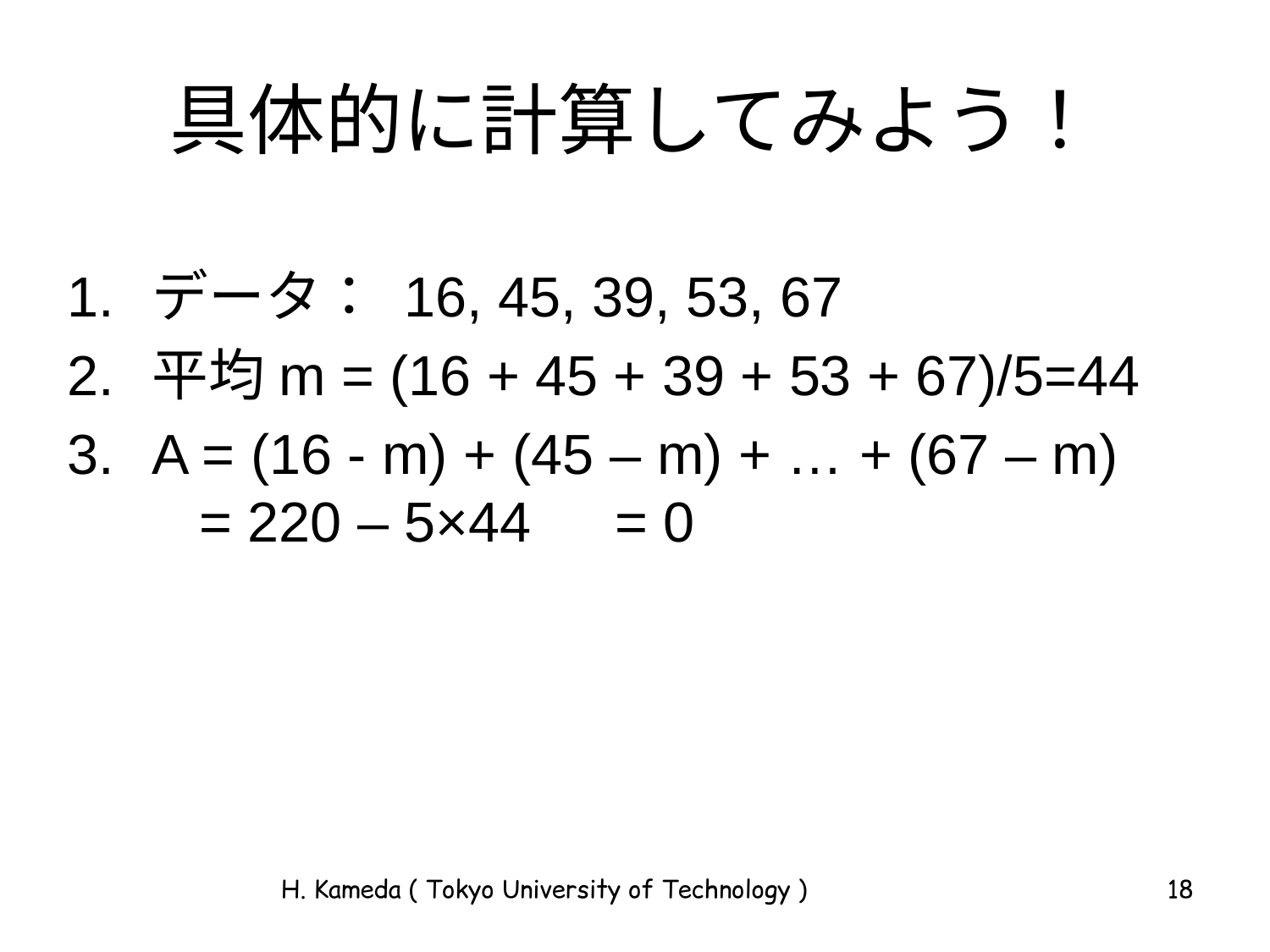

# 具体的に計算してみよう！
データ： 16, 45, 39, 53, 67
平均m = (16 + 45 + 39 + 53 + 67)/5=44
A = (16 - m) + (45 – m) + … + (67 – m)
   = 220 – 5×44　= 0

H. Kameda ( Tokyo University of Technology )
18